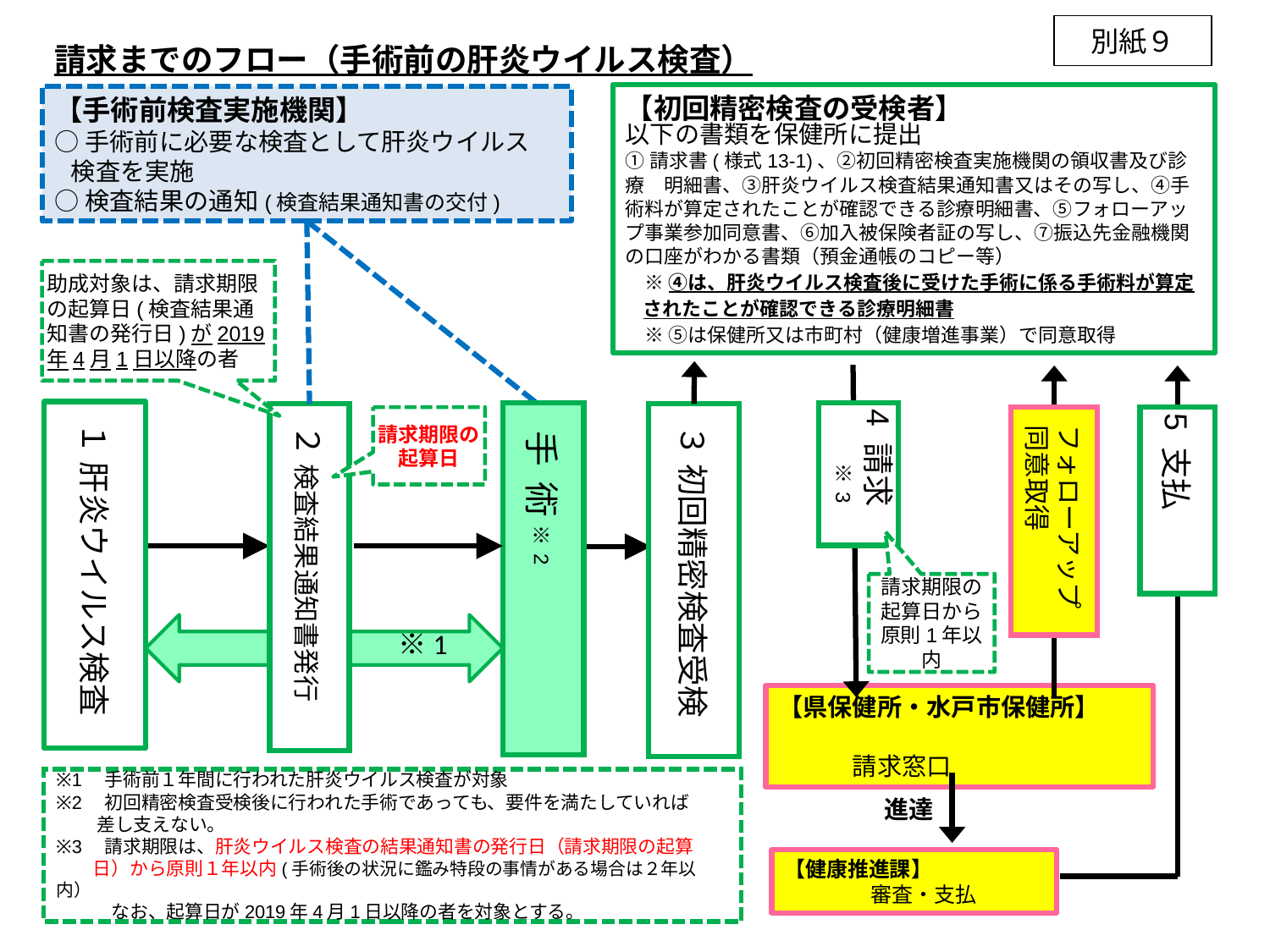

別紙９
請求までのフロー（手術前の肝炎ウイルス検査）
【初回精密検査の受検者】
以下の書類を保健所に提出
①請求書(様式13-1)、②初回精密検査実施機関の領収書及び診療　明細書、③肝炎ウイルス検査結果通知書又はその写し、④手術料が算定されたことが確認できる診療明細書、⑤フォローアップ事業参加同意書、⑥加入被保険者証の写し、⑦振込先金融機関の口座がわかる書類（預金通帳のコピー等）
　※ ④は、肝炎ウイルス検査後に受けた手術に係る手術料が算定
    されたことが確認できる診療明細書
　※ ⑤は保健所又は市町村（健康増進事業）で同意取得
【手術前検査実施機関】
○手術前に必要な検査として肝炎ウイルス
   検査を実施
○検査結果の通知(検査結果通知書の交付)
助成対象は、請求期限の起算日(検査結果通知書の発行日)が2019年4月1日以降の者
 １ 肝炎ウイルス検査
  手  術 ※2
4 請求
　※3
 ２ 検査結果通知書発行
 ３ 初回精密検査受検
 フォローアップ
 同意取得
5 支払
請求期限の起算日
請求期限の起算日から原則1年以内
　　　　　　　※1
【県保健所・水戸市保健所】
　　　請求窓口
※1　手術前１年間に行われた肝炎ウイルス検査が対象
※2　初回精密検査受検後に行われた手術であっても、要件を満たしていれば
　　 差し支えない。
※3　請求期限は、肝炎ウイルス検査の結果通知書の発行日（請求期限の起算
　　日）から原則１年以内(手術後の状況に鑑み特段の事情がある場合は２年以内）
　　　なお、起算日が2019年4月1日以降の者を対象とする。
進達
【健康推進課】
   審査・支払